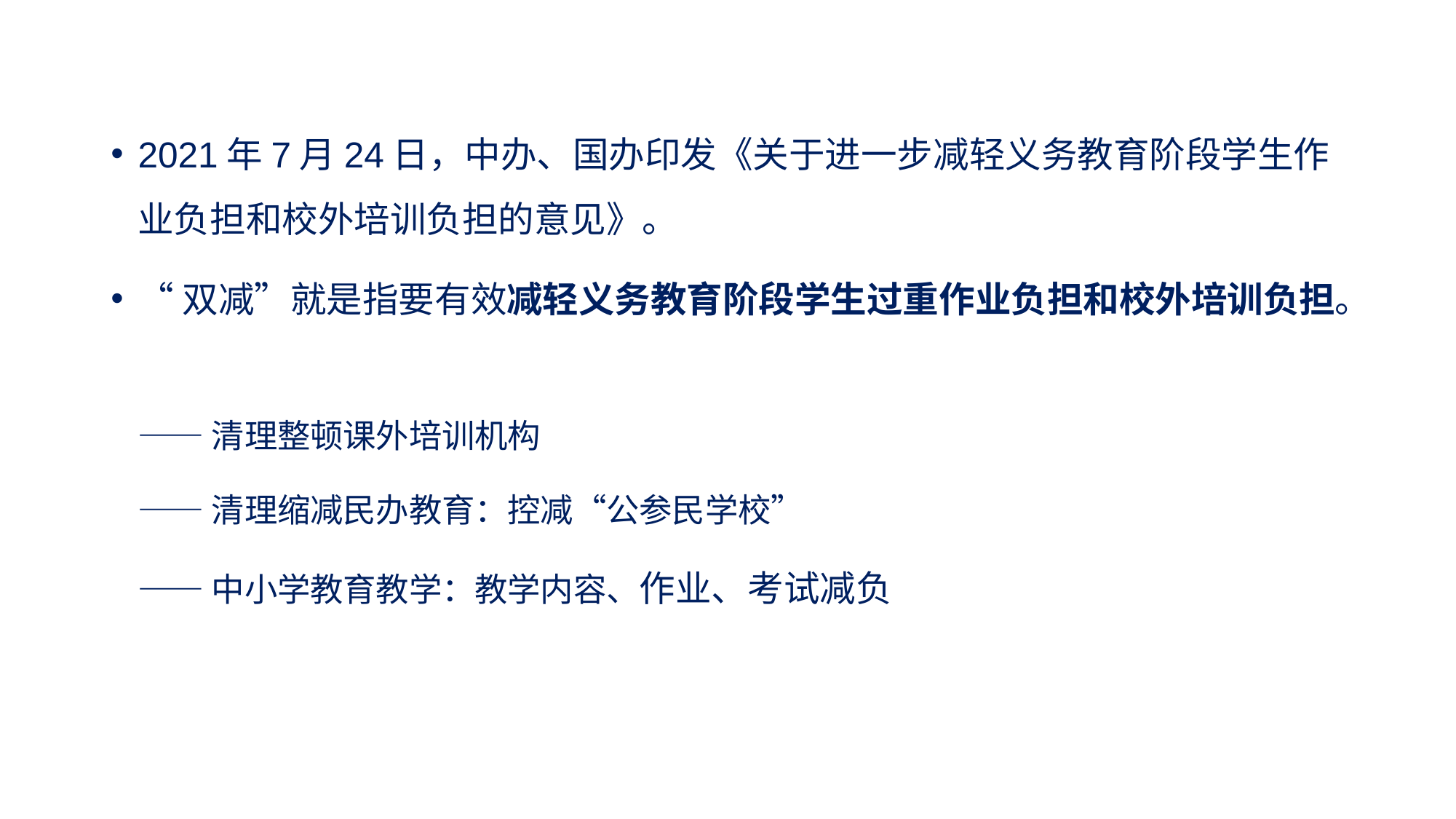

#
2021年7月24日，中办、国办印发《关于进一步减轻义务教育阶段学生作业负担和校外培训负担的意见》。
“双减”就是指要有效减轻义务教育阶段学生过重作业负担和校外培训负担。

——清理整顿课外培训机构
——清理缩减民办教育：控减“公参民学校”
——中小学教育教学：教学内容、作业、考试减负